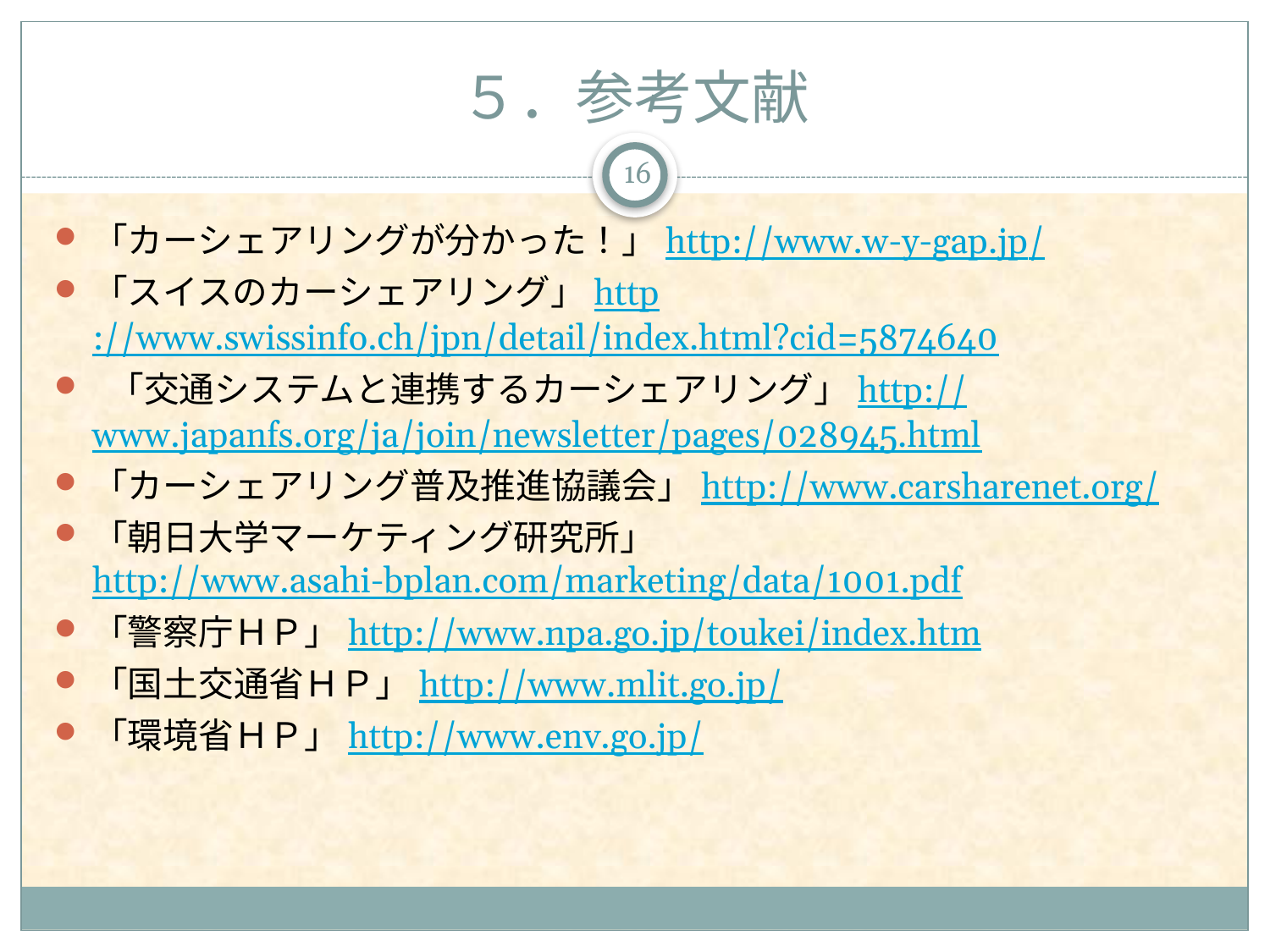

# ５．参考文献
16
「カーシェアリングが分かった！」http://www.w-y-gap.jp/
「スイスのカーシェアリング」http://www.swissinfo.ch/jpn/detail/index.html?cid=5874640
 「交通システムと連携するカーシェアリング」http://www.japanfs.org/ja/join/newsletter/pages/028945.html
「カーシェアリング普及推進協議会」http://www.carsharenet.org/
「朝日大学マーケティング研究所」http://www.asahi-bplan.com/marketing/data/1001.pdf
「警察庁ＨＰ」http://www.npa.go.jp/toukei/index.htm
「国土交通省ＨＰ」http://www.mlit.go.jp/
「環境省ＨＰ」http://www.env.go.jp/